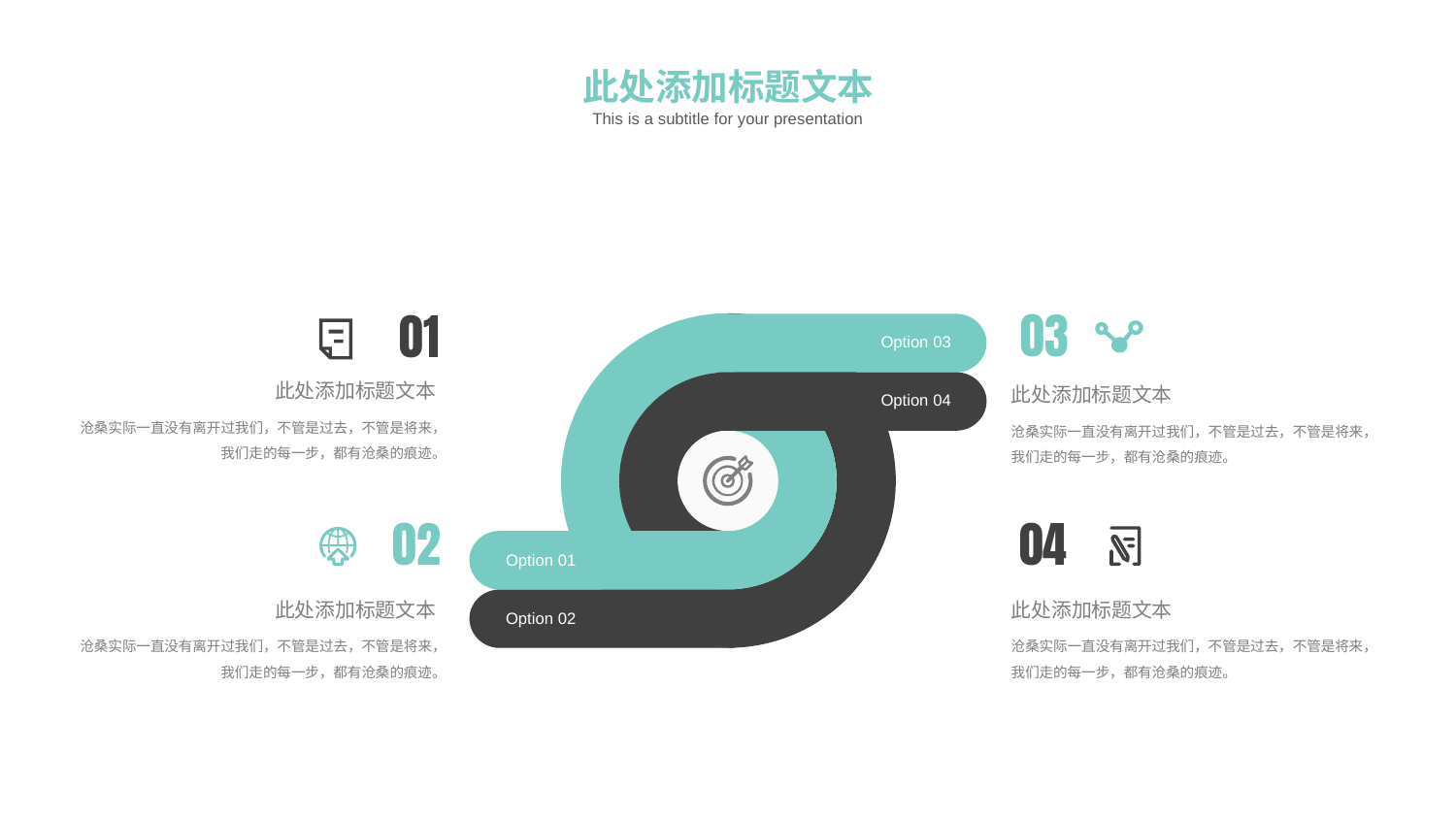

此处添加标题文本
This is a subtitle for your presentation
03

此处添加标题文本
沧桑实际一直没有离开过我们，不管是过去，不管是将来，
我们走的每一步，都有沧桑的痕迹。
01

此处添加标题文本
沧桑实际一直没有离开过我们，不管是过去，不管是将来，
我们走的每一步，都有沧桑的痕迹。

Option 03

Option 04

Option 01

Option 02
02

此处添加标题文本
沧桑实际一直没有离开过我们，不管是过去，不管是将来，
我们走的每一步，都有沧桑的痕迹。
04

此处添加标题文本
沧桑实际一直没有离开过我们，不管是过去，不管是将来，
我们走的每一步，都有沧桑的痕迹。